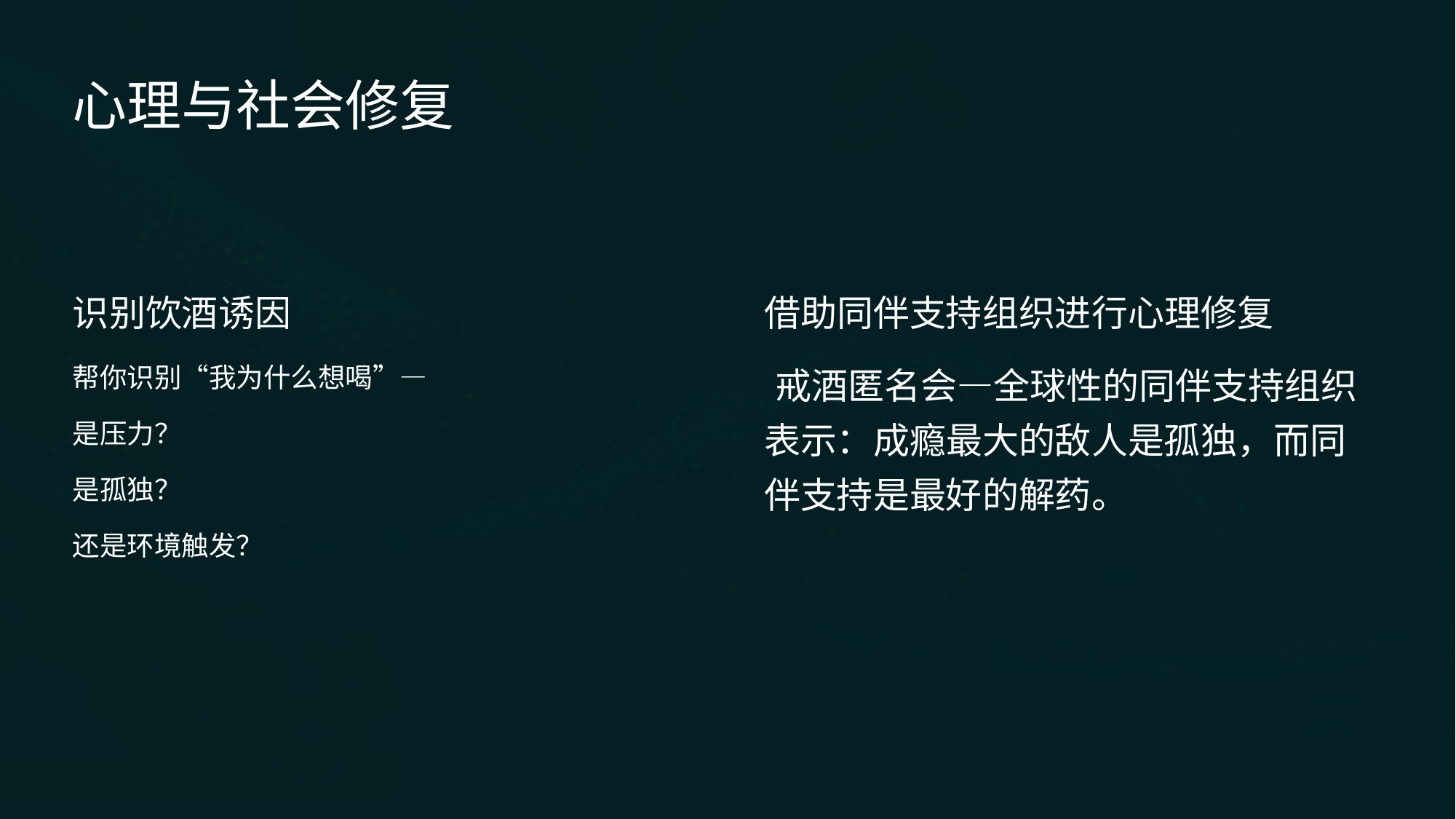

心理与社会修复
识别饮酒诱因
借助同伴支持组织进行心理修复
帮你识别“我为什么想喝”—
是压力？
是孤独？
还是环境触发？
 戒酒匿名会—全球性的同伴支持组织表示：成瘾最大的敌人是孤独，而同伴支持是最好的解药。